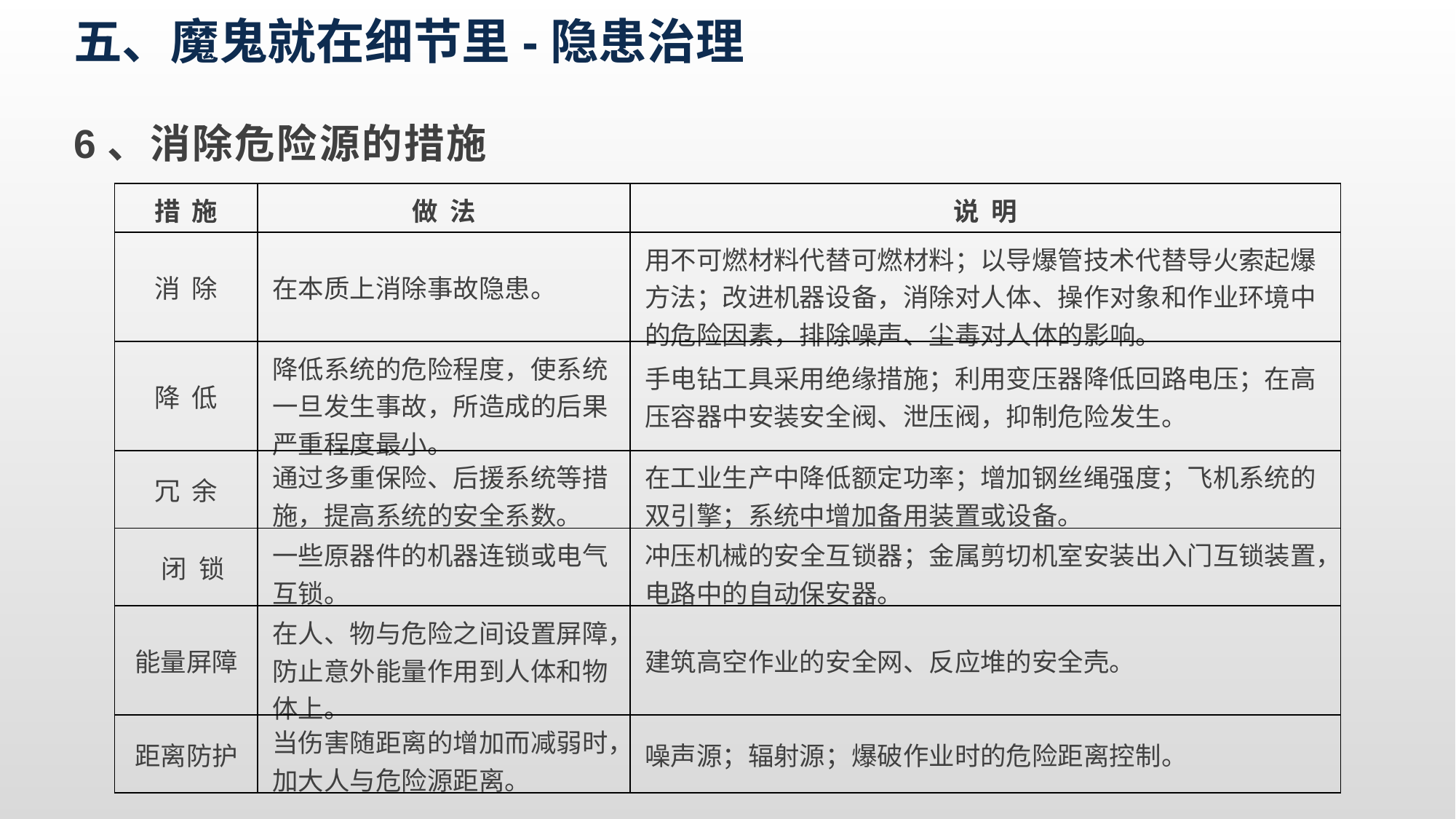

五、魔鬼就在细节里-隐患治理
6、消除危险源的措施
| 措 施 | 做 法 | 说 明 |
| --- | --- | --- |
| 消 除 | 在本质上消除事故隐患。 | 用不可燃材料代替可燃材料；以导爆管技术代替导火索起爆方法；改进机器设备，消除对人体、操作对象和作业环境中的危险因素，排除噪声、尘毒对人体的影响。 |
| 降 低 | 降低系统的危险程度，使系统一旦发生事故，所造成的后果严重程度最小。 | 手电钻工具采用绝缘措施；利用变压器降低回路电压；在高压容器中安装安全阀、泄压阀，抑制危险发生。 |
| 冗 余 | 通过多重保险、后援系统等措施，提高系统的安全系数。 | 在工业生产中降低额定功率；增加钢丝绳强度；飞机系统的双引擎；系统中增加备用装置或设备。 |
| 闭 锁 | 一些原器件的机器连锁或电气互锁。 | 冲压机械的安全互锁器；金属剪切机室安装出入门互锁装置，电路中的自动保安器。 |
| 能量屏障 | 在人、物与危险之间设置屏障，防止意外能量作用到人体和物体上。 | 建筑高空作业的安全网、反应堆的安全壳。 |
| 距离防护 | 当伤害随距离的增加而减弱时，加大人与危险源距离。 | 噪声源；辐射源；爆破作业时的危险距离控制。 |